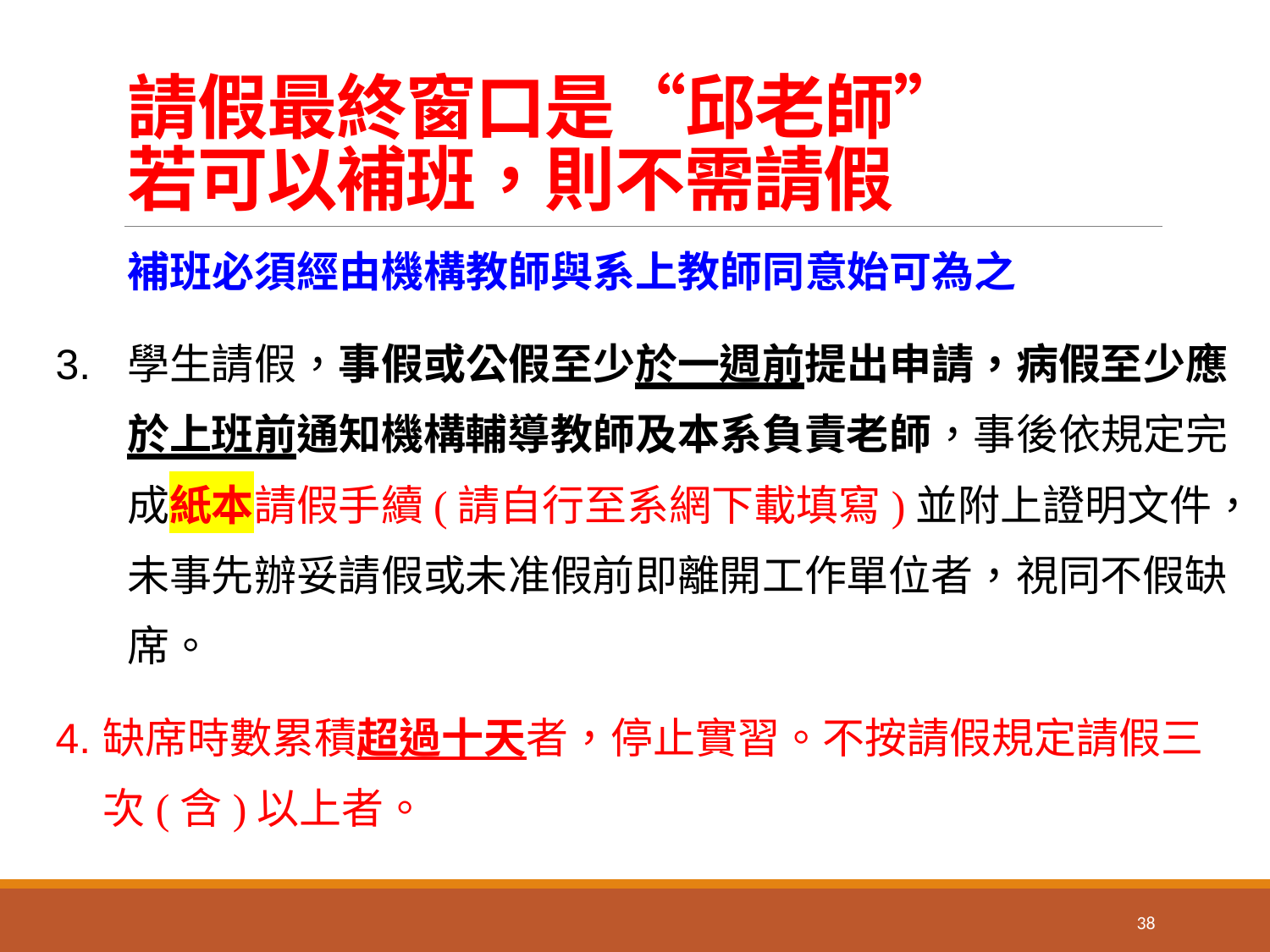

# 請假最終窗口是“邱老師” 若可以補班，則不需請假
補班必須經由機構教師與系上教師同意始可為之
學生請假，事假或公假至少於一週前提出申請，病假至少應於上班前通知機構輔導教師及本系負責老師，事後依規定完成紙本請假手續(請自行至系網下載填寫)並附上證明文件，未事先辦妥請假或未准假前即離開工作單位者，視同不假缺席。
缺席時數累積超過十天者，停止實習。不按請假規定請假三次(含)以上者。
38